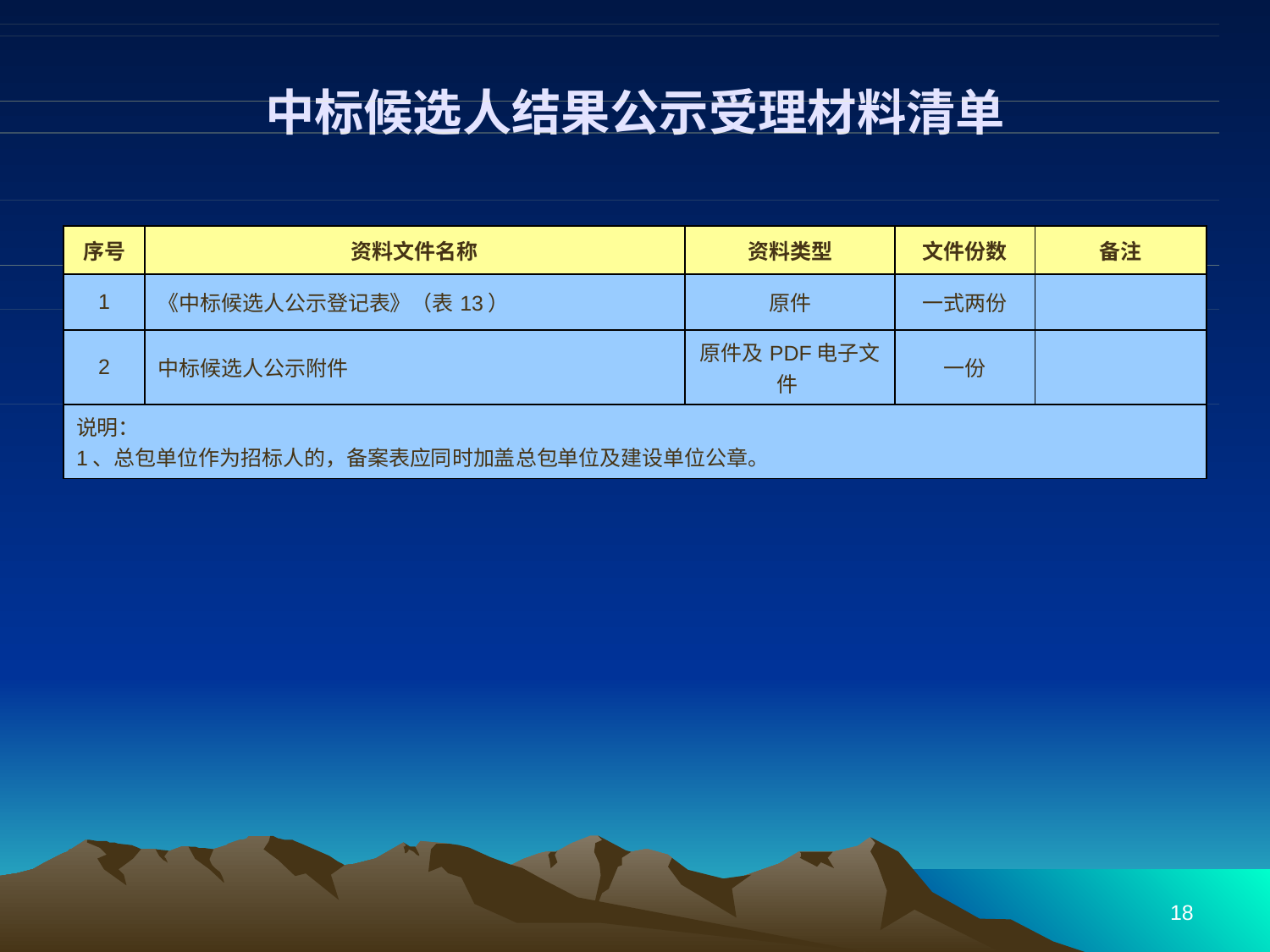

# 中标候选人结果公示受理材料清单

| 序号 | 资料文件名称 | 资料类型 | 文件份数 | 备注 |
| --- | --- | --- | --- | --- |
| 1 | 《中标候选人公示登记表》（表13） | 原件 | 一式两份 |  |
| 2 | 中标候选人公示附件 | 原件及PDF电子文件 | 一份 |  |
| 说明： 1、总包单位作为招标人的，备案表应同时加盖总包单位及建设单位公章。 |  |  |  |  |

18